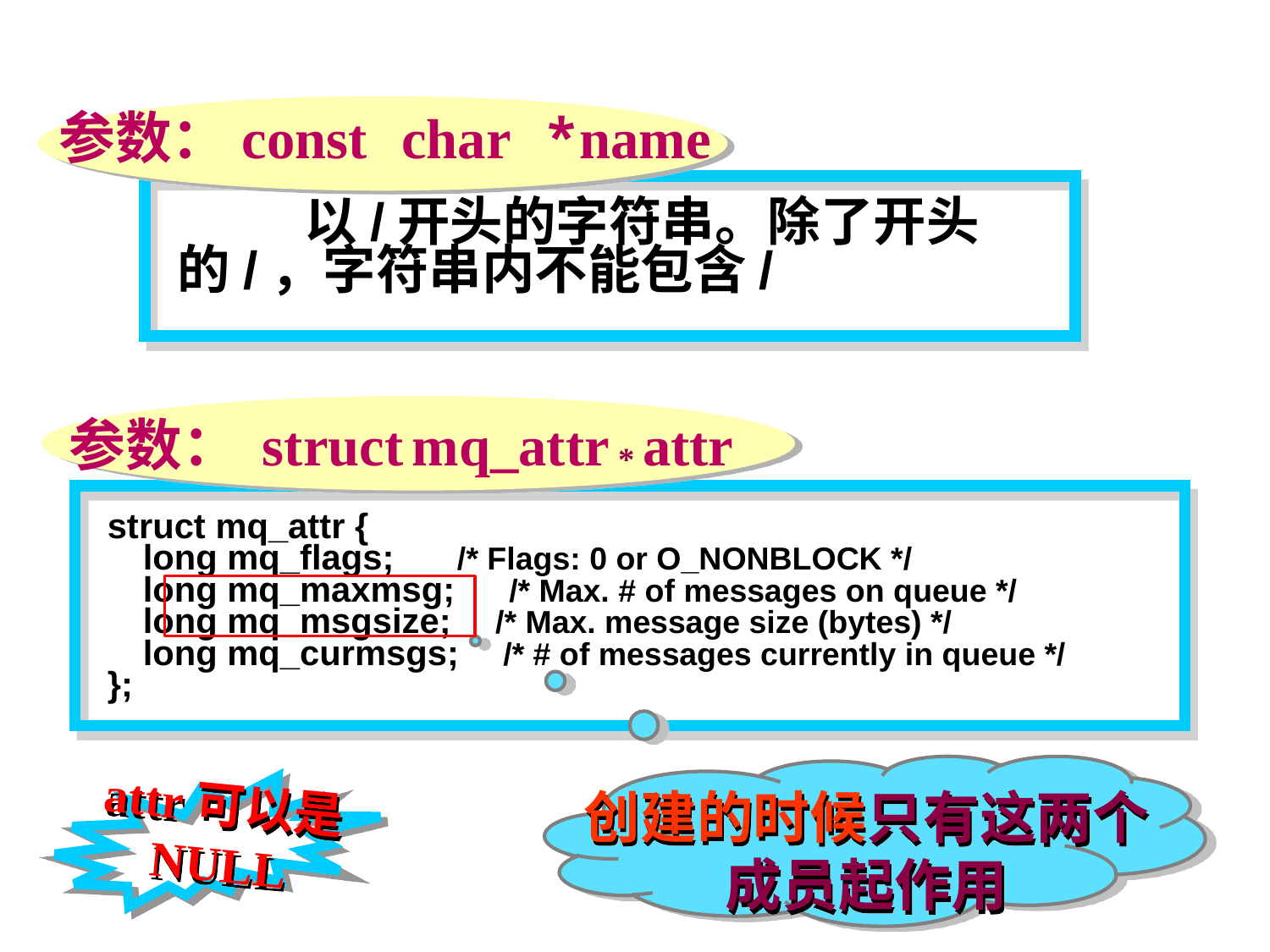

参数：const char *name

	以/开头的字符串。除了开头的/，字符串内不能包含/

参数： struct mq_attr * attr

struct mq_attr {
    long mq_flags;       /* Flags: 0 or O_NONBLOCK */
    long mq_maxmsg;      /* Max. # of messages on queue */
    long mq_msgsize;     /* Max. message size (bytes) */
    long mq_curmsgs;     /* # of messages currently in queue */
};

创建的时候只有这两个
成员起作用

attr可以是
NULL